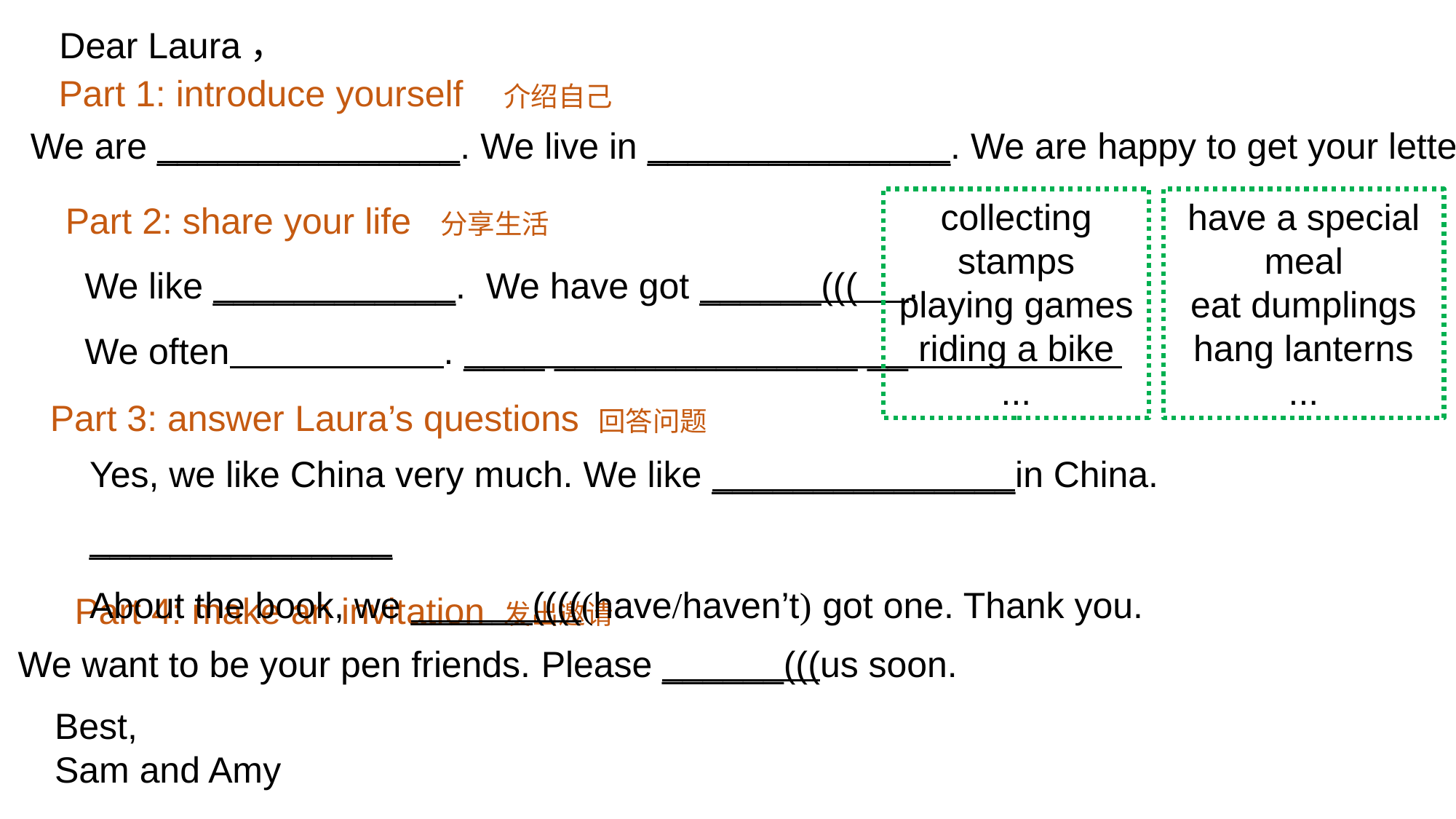

Dear Laura，
Part 1: introduce yourself  介绍自己
We are _______________. We live in _______________. We are happy to get your letter.
Part 2: share your life  分享生活
collecting stamps
playing games
riding a bike
...
have a special meal
eat dumplings
hang lanterns
...
We like ____________.  We have got ______(((     .
We often                     . ____ _______________ __
Part 3: answer Laura’s questions 回答问题
Yes, we like China very much. We like _______________in China. _______________
About the book, we ______(((((have/haven’t) got one. Thank you.
Part 4: make an invitation 发出邀请
We want to be your pen friends. Please ______(((us soon.
Best,
Sam and Amy